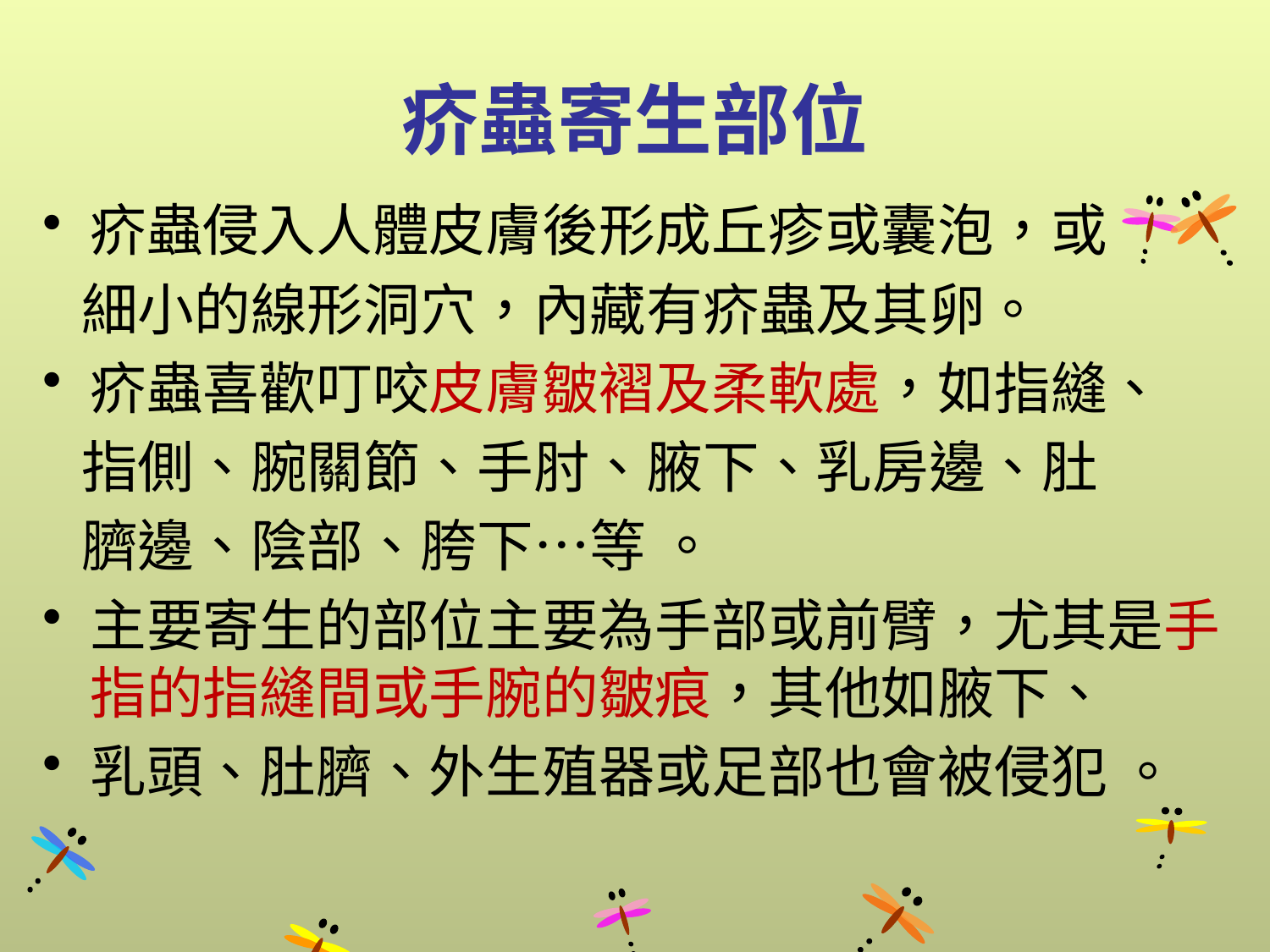

# 疥蟲寄生部位
疥蟲侵入人體皮膚後形成丘疹或囊泡，或
  細小的線形洞穴，內藏有疥蟲及其卵。
疥蟲喜歡叮咬皮膚皺褶及柔軟處，如指縫、
  指側、腕關節、手肘、腋下、乳房邊、肚
  臍邊、陰部、胯下…等 。
主要寄生的部位主要為手部或前臂，尤其是手指的指縫間或手腕的皺痕，其他如腋下、
乳頭、肚臍、外生殖器或足部也會被侵犯 。